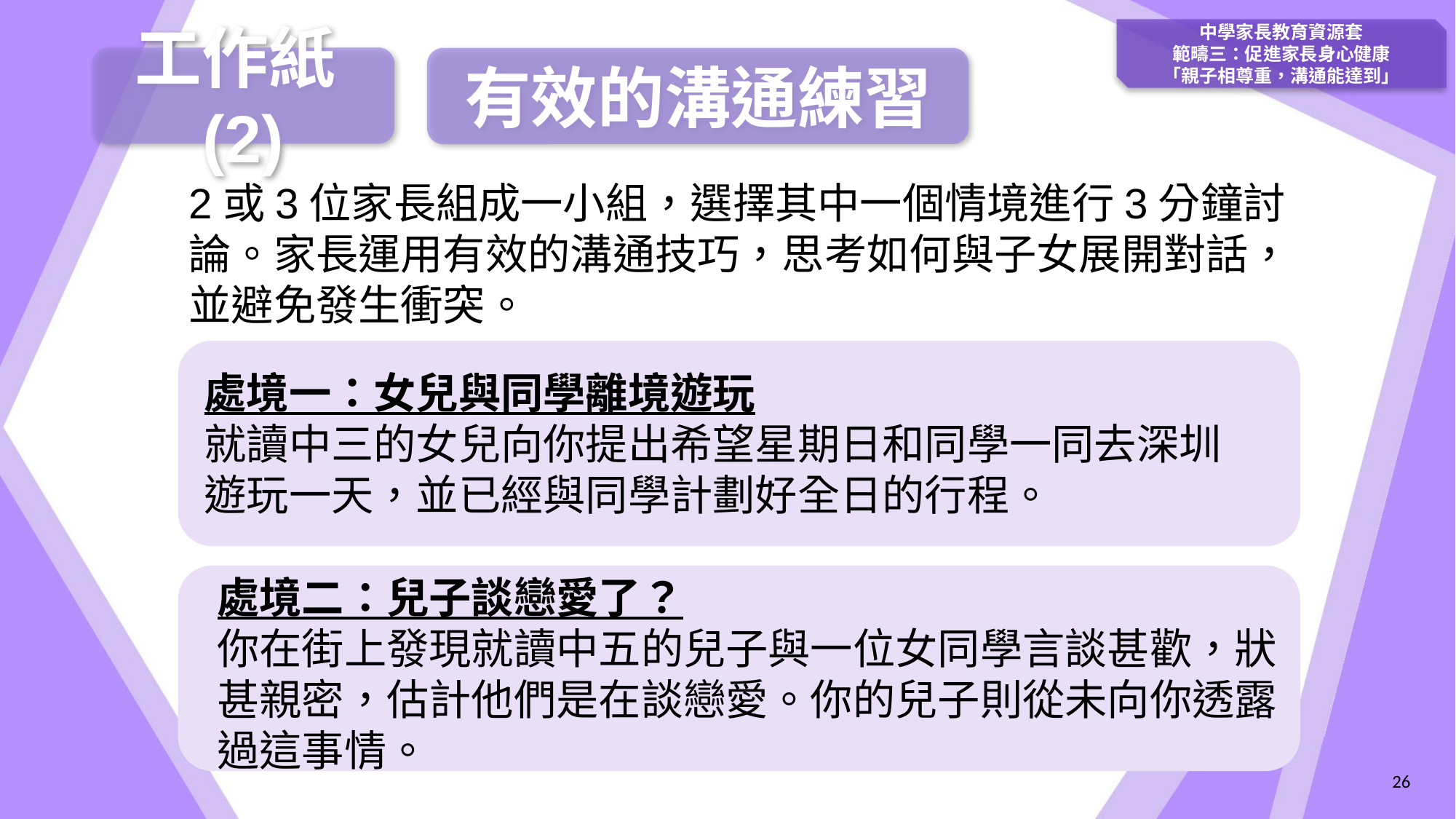

中學家長教育資源套
範疇三：促進家長身心健康
「親子相尊重，溝通能達到」
工作紙(2)
有效的溝通練習
2或3位家長組成一小組，選擇其中一個情境進行3分鐘討論。家長運用有效的溝通技巧，思考如何與子女展開對話，並避免發生衝突。

處境一：女兒與同學離境遊玩
就讀中三的女兒向你提出希望星期日和同學一同去深圳遊玩一天，並已經與同學計劃好全日的行程。

處境二：兒子談戀愛了？
你在街上發現就讀中五的兒子與一位女同學言談甚歡，狀甚親密，估計他們是在談戀愛。你的兒子則從未向你透露過這事情。
26